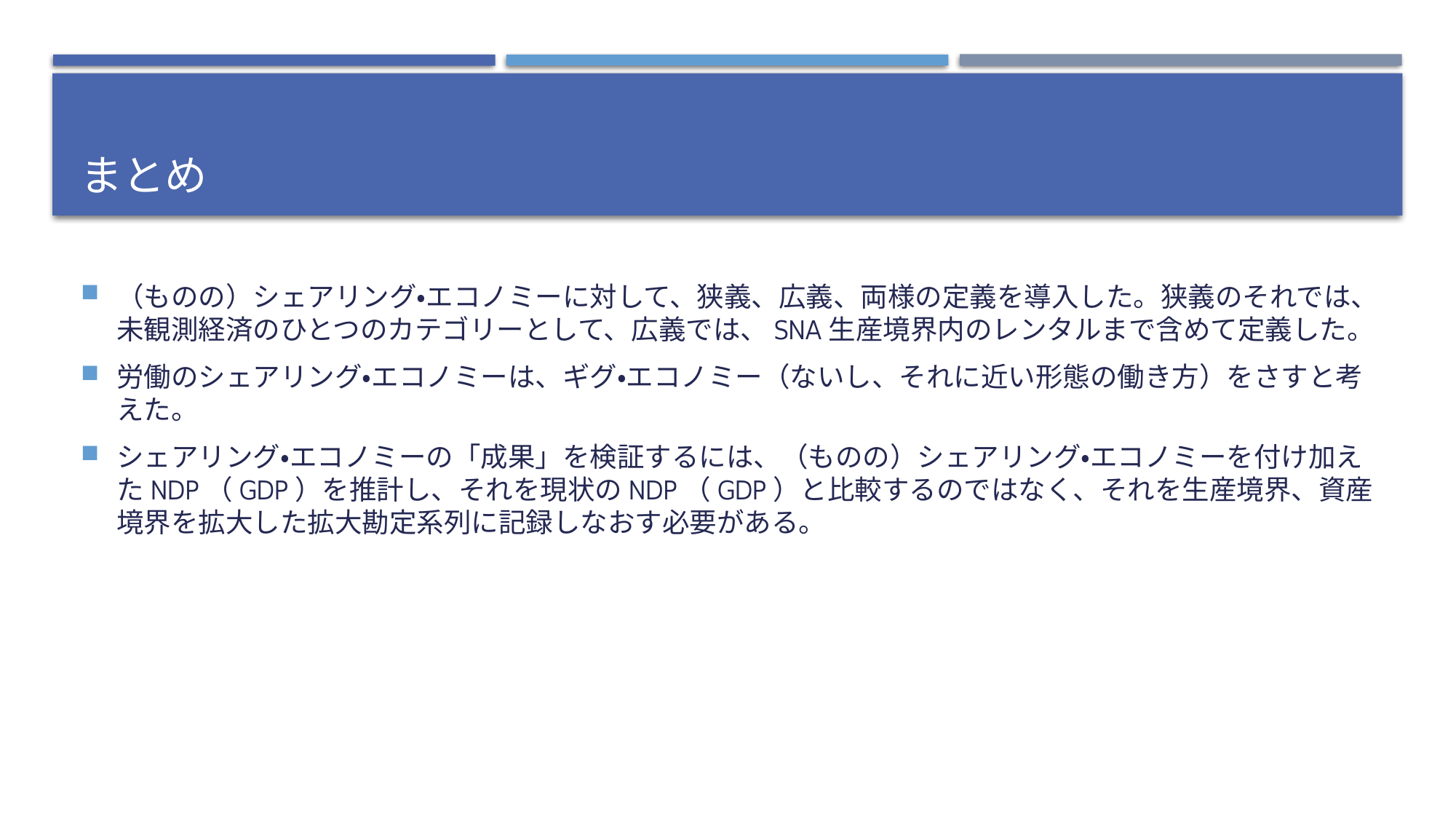

# まとめ
（ものの）シェアリング・エコノミーに対して、狭義、広義、両様の定義を導入した。狭義のそれでは、未観測経済のひとつのカテゴリーとして、広義では、SNA生産境界内のレンタルまで含めて定義した。
労働のシェアリング・エコノミーは、ギグ・エコノミー（ないし、それに近い形態の働き方）をさすと考えた。
シェアリング・エコノミーの「成果」を検証するには、（ものの）シェアリング・エコノミーを付け加えたNDP（GDP）を推計し、それを現状のNDP（GDP）と比較するのではなく、それを生産境界、資産境界を拡大した拡大勘定系列に記録しなおす必要がある。